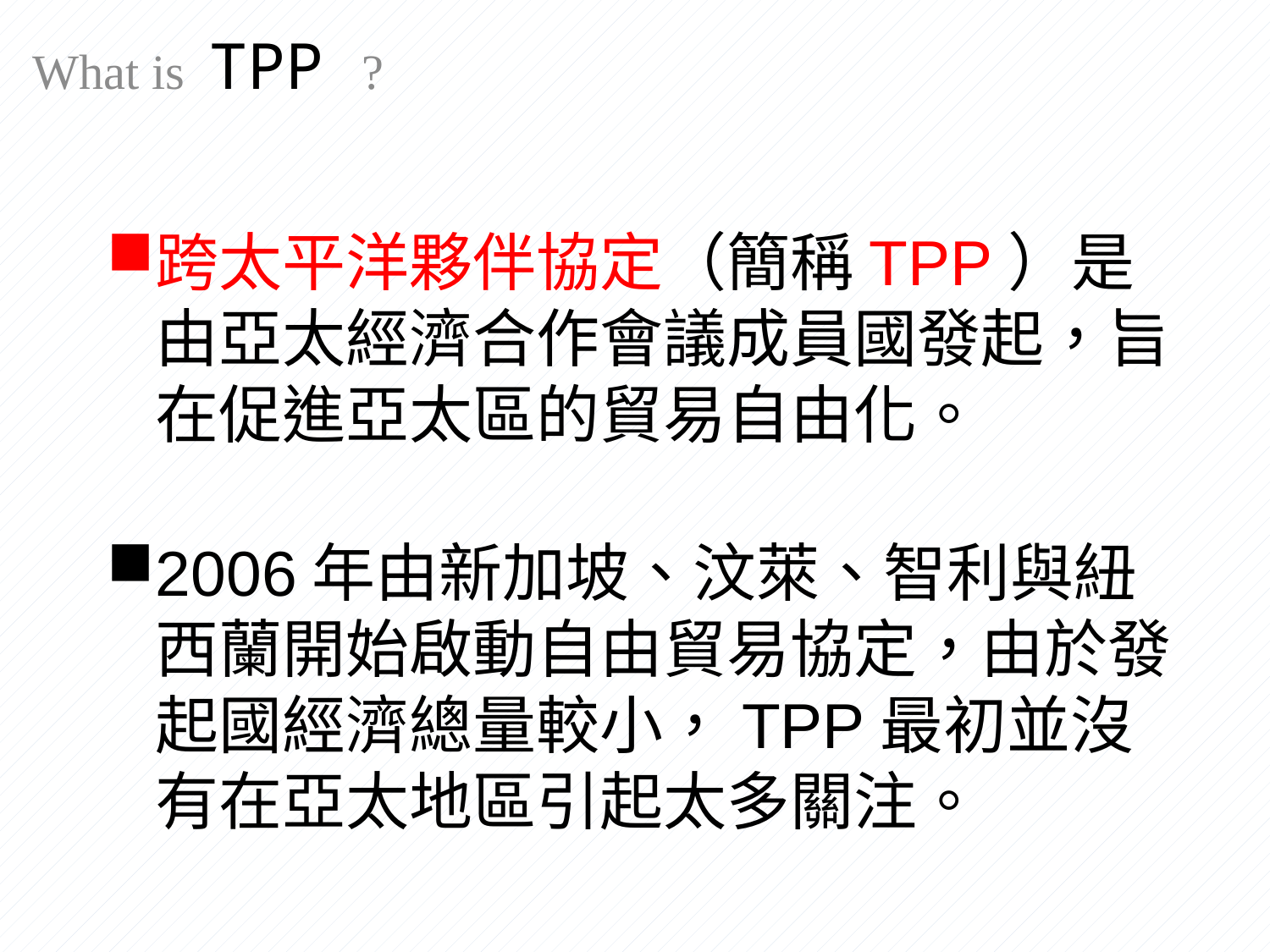

What is  TPP ?
跨太平洋夥伴協定（簡稱TPP）是由亞太經濟合作會議成員國發起，旨在促進亞太區的貿易自由化。

2006年由新加坡、汶萊、智利與紐西蘭開始啟動自由貿易協定，由於發起國經濟總量較小，TPP最初並沒有在亞太地區引起太多關注。